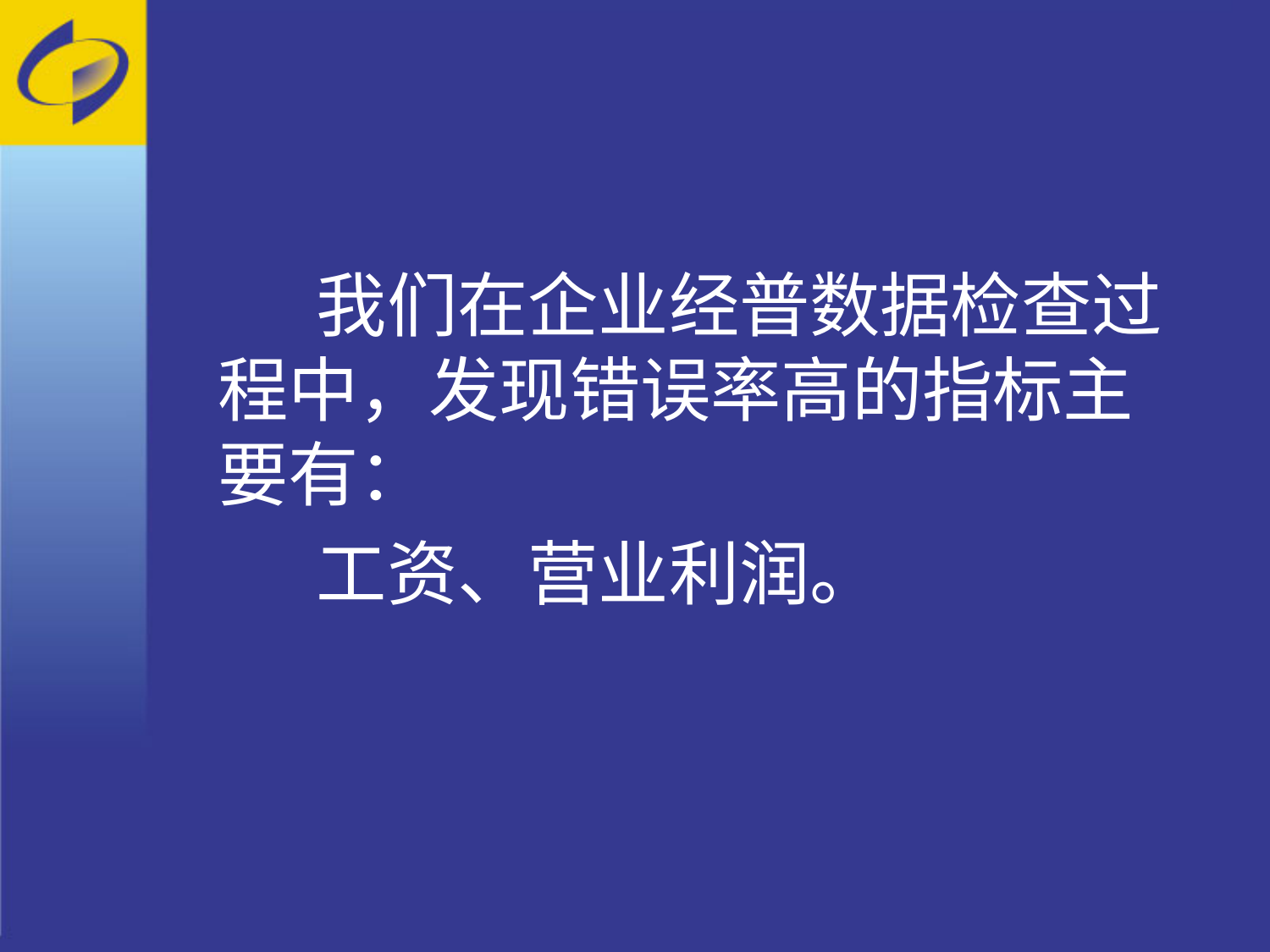

我们在企业经普数据检查过程中，发现错误率高的指标主要有：
工资、营业利润。